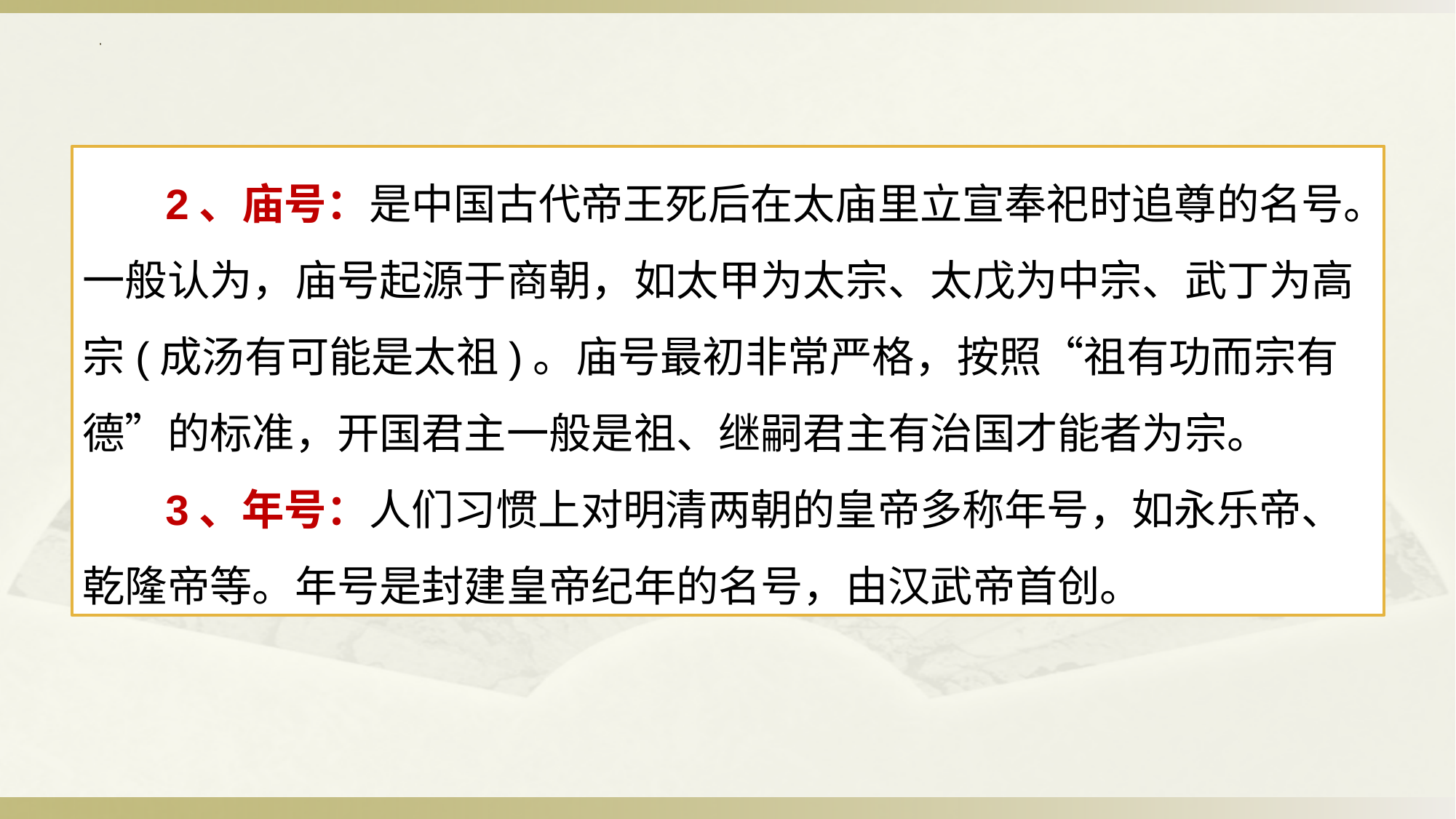

2、庙号：是中国古代帝王死后在太庙里立宣奉祀时追尊的名号。一般认为，庙号起源于商朝，如太甲为太宗、太戊为中宗、武丁为高宗(成汤有可能是太祖)。庙号最初非常严格，按照“祖有功而宗有德”的标准，开国君主一般是祖、继嗣君主有治国才能者为宗。
       3、年号：人们习惯上对明清两朝的皇帝多称年号，如永乐帝、乾隆帝等。年号是封建皇帝纪年的名号，由汉武帝首创。